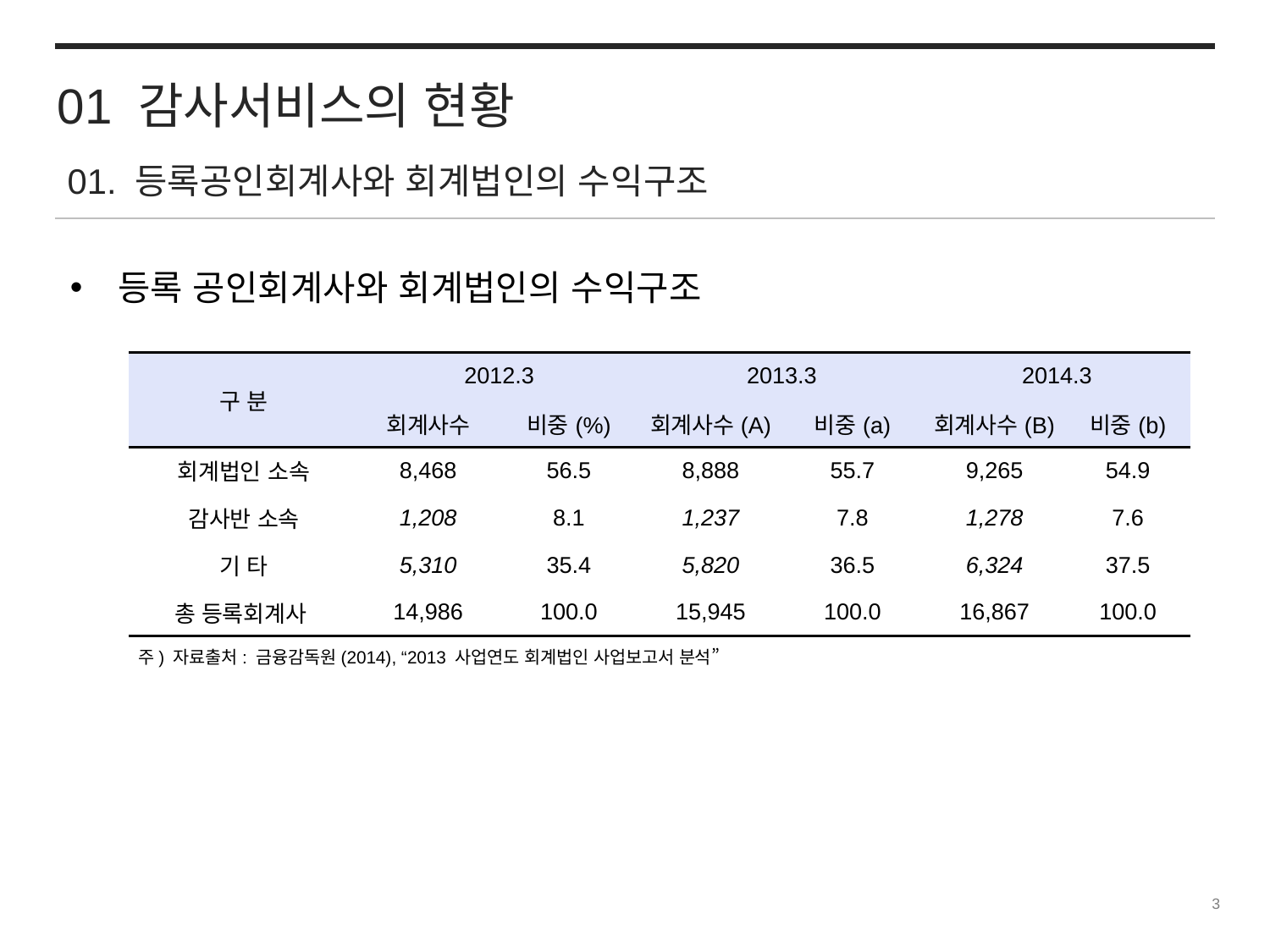

01 감사서비스의 현황
01. 등록공인회계사와 회계법인의 수익구조
등록 공인회계사와 회계법인의 수익구조

| 구 분 | 2012.3 |  | 2013.3 |  | 2014.3 |  |
| --- | --- | --- | --- | --- | --- | --- |
|  | 회계사수 | 비중(%) | 회계사수(A) | 비중(a) | 회계사수(B) | 비중(b) |
| 회계법인 소속 | 8,468 | 56.5 | 8,888 | 55.7 | 9,265 | 54.9 |
| 감사반 소속 | 1,208 | 8.1 | 1,237 | 7.8 | 1,278 | 7.6 |
| 기 타 | 5,310 | 35.4 | 5,820 | 36.5 | 6,324 | 37.5 |
| 총 등록회계사 | 14,986 | 100.0 | 15,945 | 100.0 | 16,867 | 100.0 |
주) 자료출처: 금융감독원(2014), “2013 사업연도 회계법인 사업보고서 분석”